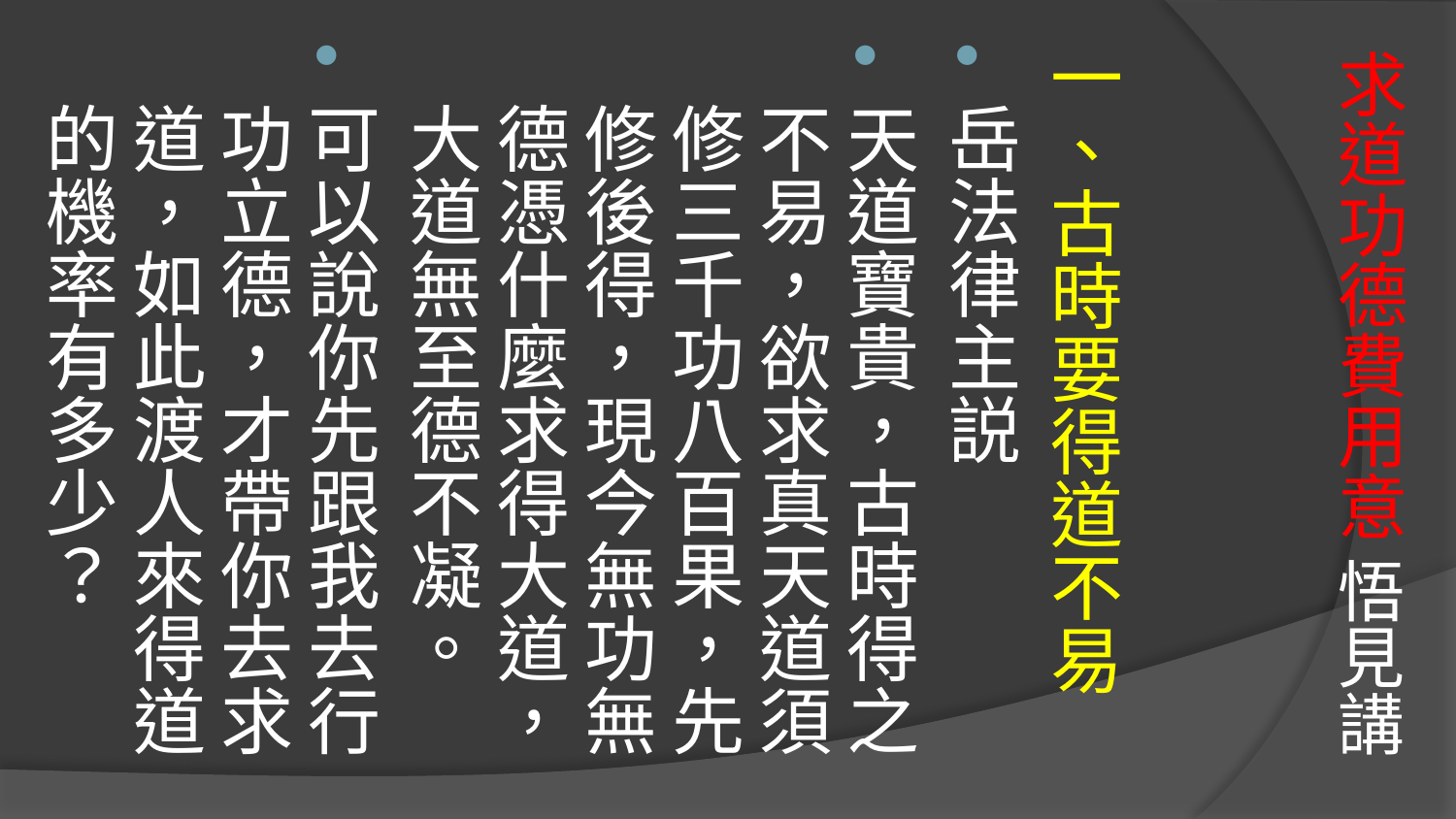

# 求道功德費用意 悟見講
一、古時要得道不易
岳法律主説
天道寶貴，古時得之不易，欲求真天道須修三千功八百果，先修後得，現今無功無德憑什麼求得大道，大道無至德不凝。
可以說你先跟我去行功立德，才帶你去求道，如此渡人來得道的機率有多少？